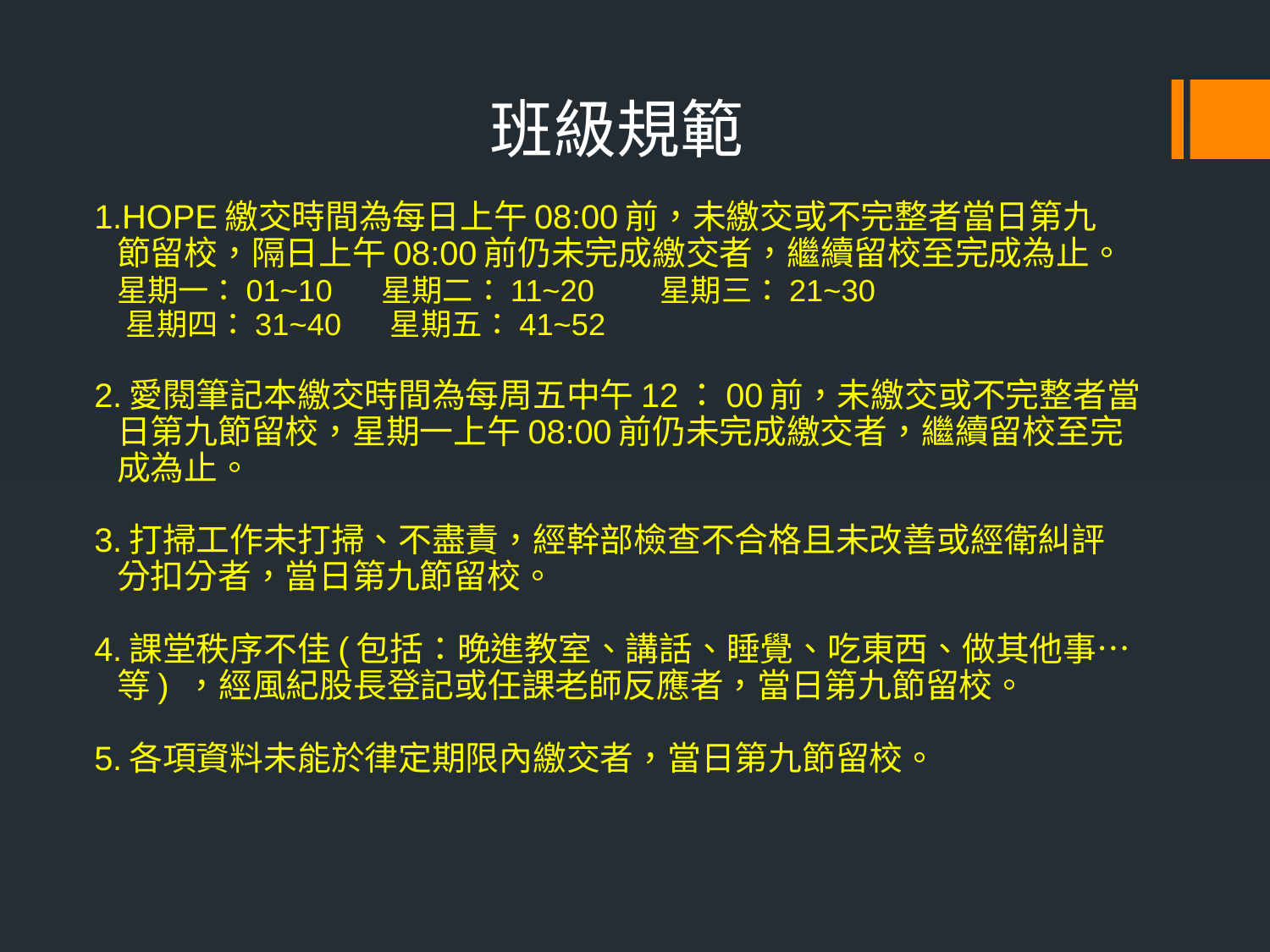

班級規範
# 1.HOPE繳交時間為每日上午08:00前，未繳交或不完整者當日第九 節留校，隔日上午08:00前仍未完成繳交者，繼續留校至完成為止。 星期一：01~10     星期二：11~20       星期三：21~30 星期四：31~40     星期五：41~52 2.愛閱筆記本繳交時間為每周五中午12：00前，未繳交或不完整者當 日第九節留校，星期一上午08:00前仍未完成繳交者，繼續留校至完 成為止。 3.打掃工作未打掃、不盡責，經幹部檢查不合格且未改善或經衛糾評 分扣分者，當日第九節留校。 4.課堂秩序不佳(包括：晚進教室、講話、睡覺、吃東西、做其他事… 等) ，經風紀股長登記或任課老師反應者，當日第九節留校。 5.各項資料未能於律定期限內繳交者，當日第九節留校。